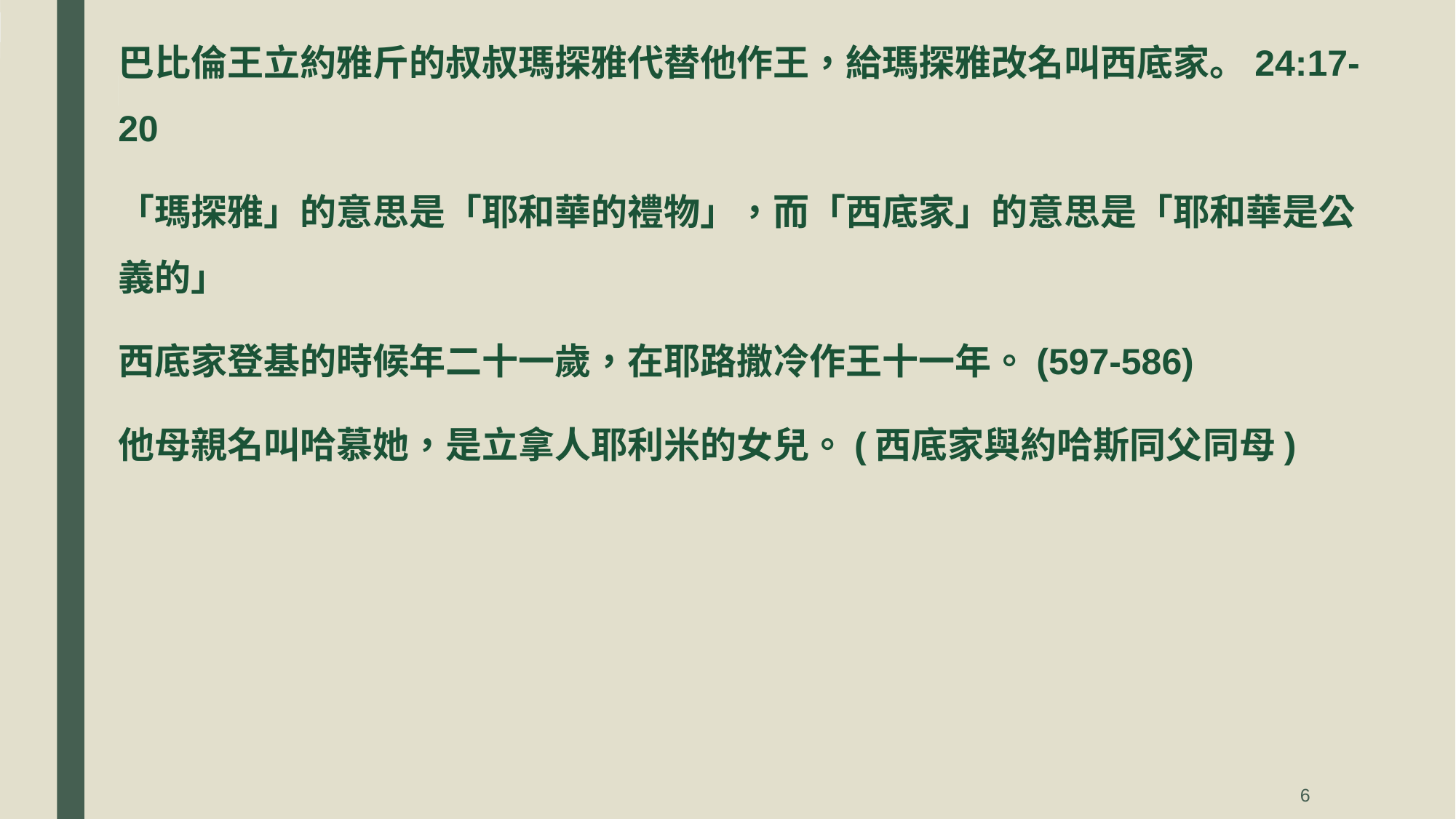

巴比倫王立約雅斤的叔叔瑪探雅代替他作王，給瑪探雅改名叫西底家。24:17-20
「瑪探雅」的意思是「耶和華的禮物」，而「西底家」的意思是「耶和華是公義的」
西底家登基的時候年二十一歲，在耶路撒冷作王十一年。(597-586)
他母親名叫哈慕她，是立拿人耶利米的女兒。(西底家與約哈斯同父同母)

6